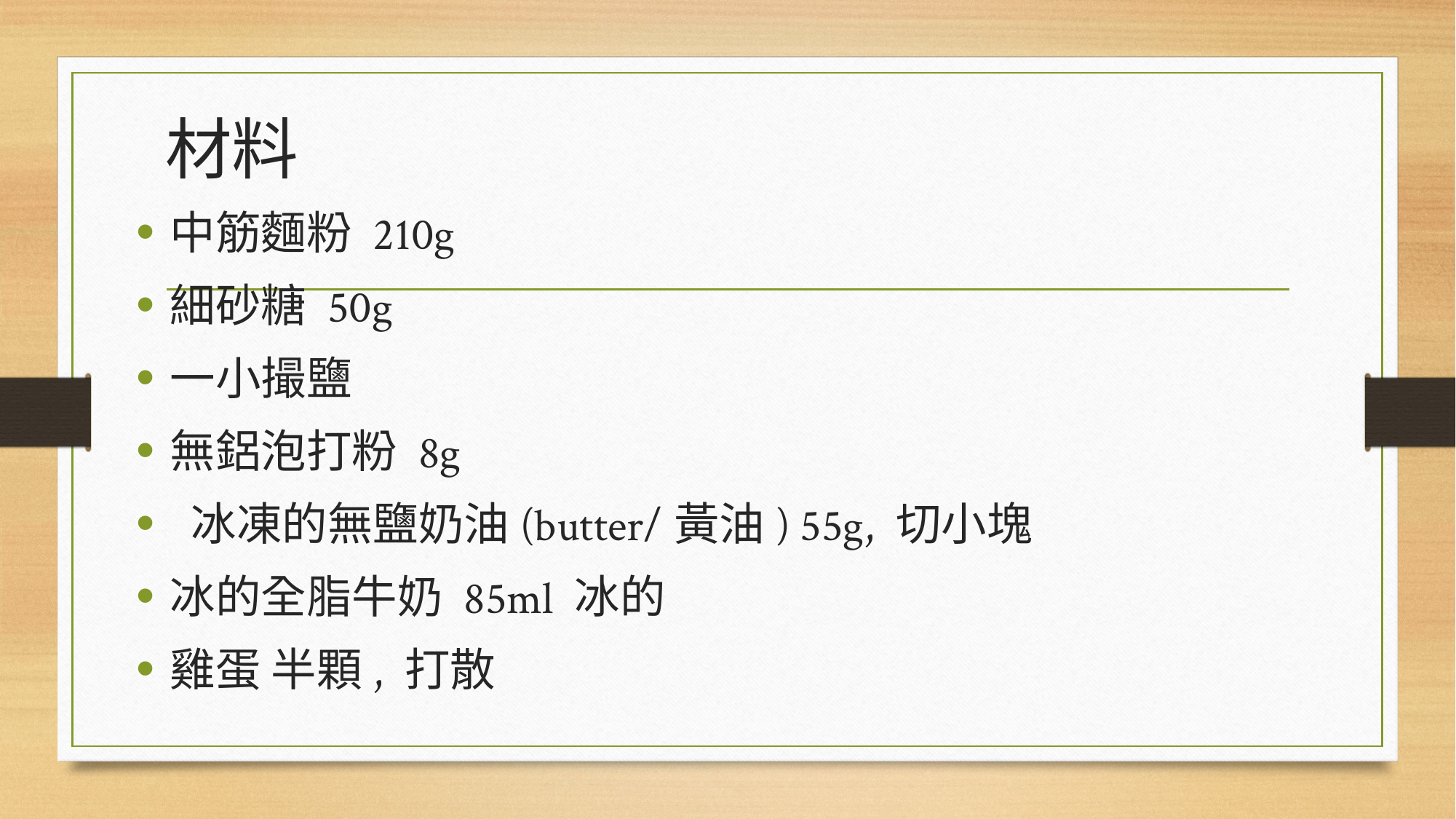

# 材料
中筋麵粉 210g
細砂糖 50g
一小撮鹽
無鋁泡打粉 8g
 冰凍的無鹽奶油(butter/黃油) 55g, 切小塊
冰的全脂牛奶 85ml 冰的
雞蛋 半顆, 打散